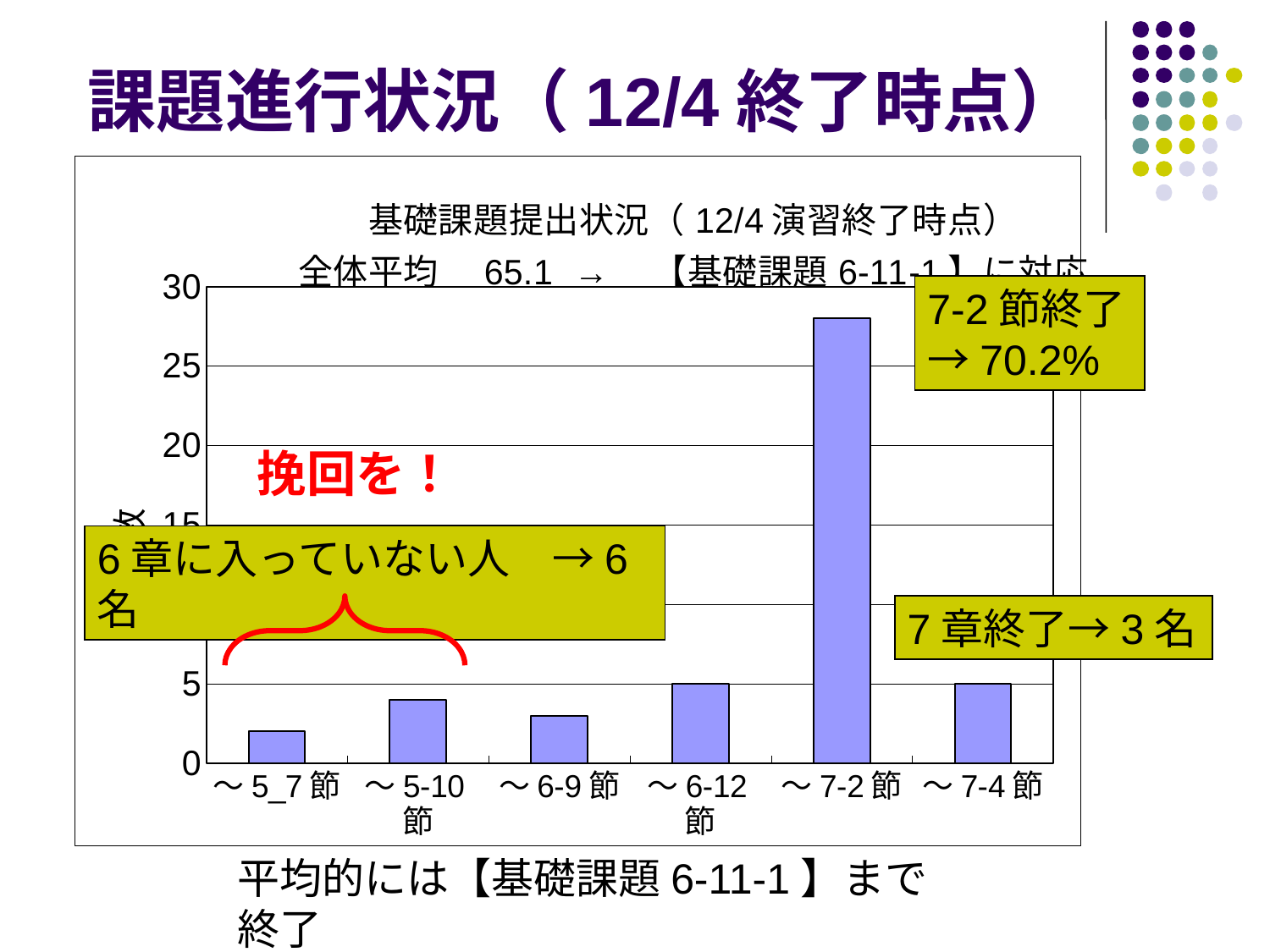

# 課題進行状況（12/4終了時点）

### Chart: 基礎課題提出状況（12/4演習終了時点）
全体平均　65.1  →　【基礎課題6-11-1】に対応

| Category |  |
|---|---|
| ～5_7節 | 2.0 |
| ～5-10節 | 4.0 |
| ～6-9節 | 3.0 |
| ～6-12節 | 5.0 |
| ～7-2節 | 28.0 |
| ～7-4節 | 5.0 |
7-2節終了→70.2%
挽回を！

6章に入っていない人　→6名
7章終了→3名
平均的には【基礎課題6-11-1】まで終了